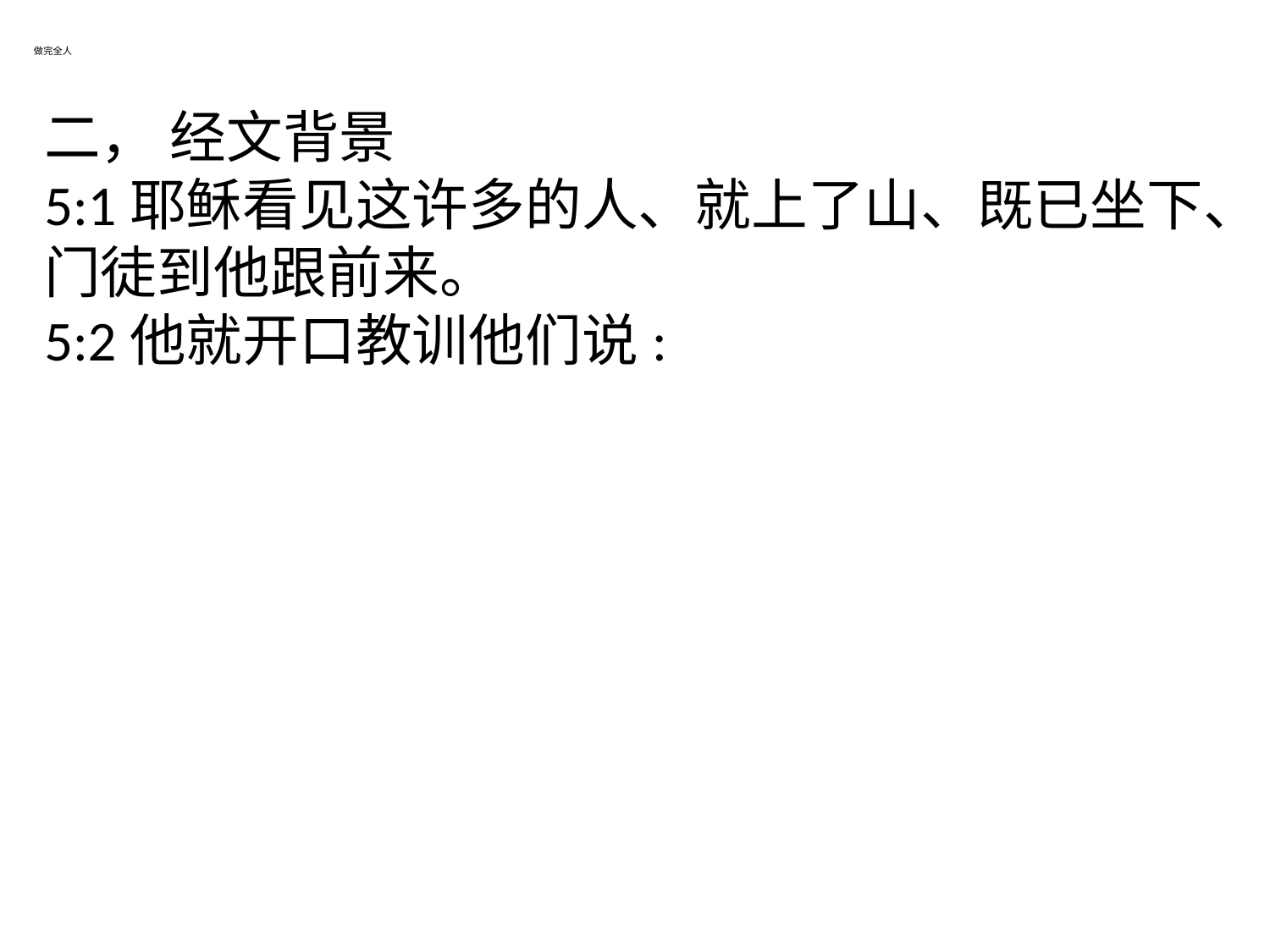

# 做完全人
二， 经文背景
5:1耶稣看见这许多的人、就上了山、既已坐下、门徒到他跟前来。
5:2他就开口教训他们说: